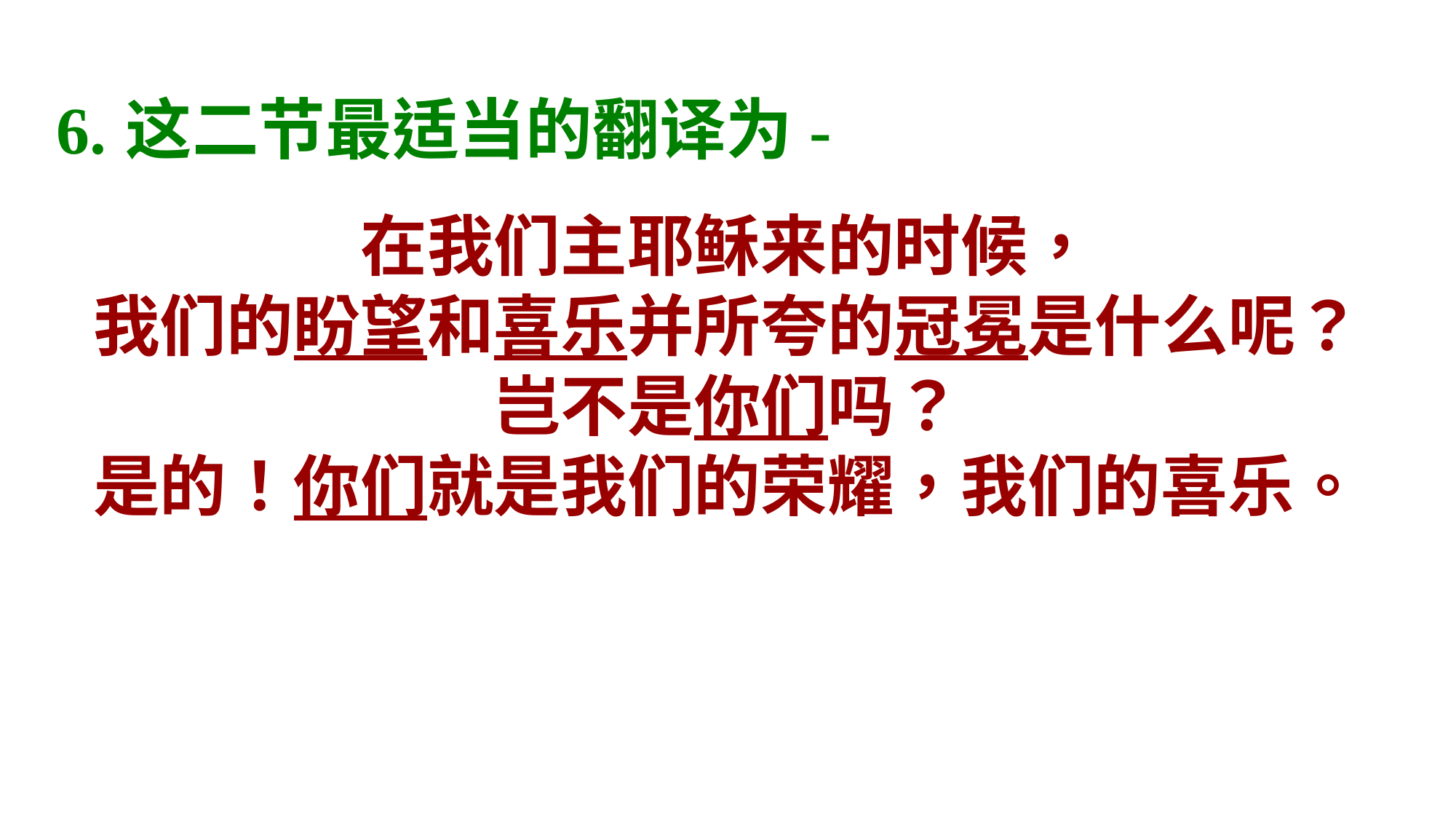

6. 	这二节最适当的翻译为-
在我们主耶稣来的时候，
我们的盼望和喜乐并所夸的冠冕是什么呢？
岂不是你们吗？
是的！你们就是我们的荣耀，我们的喜乐。